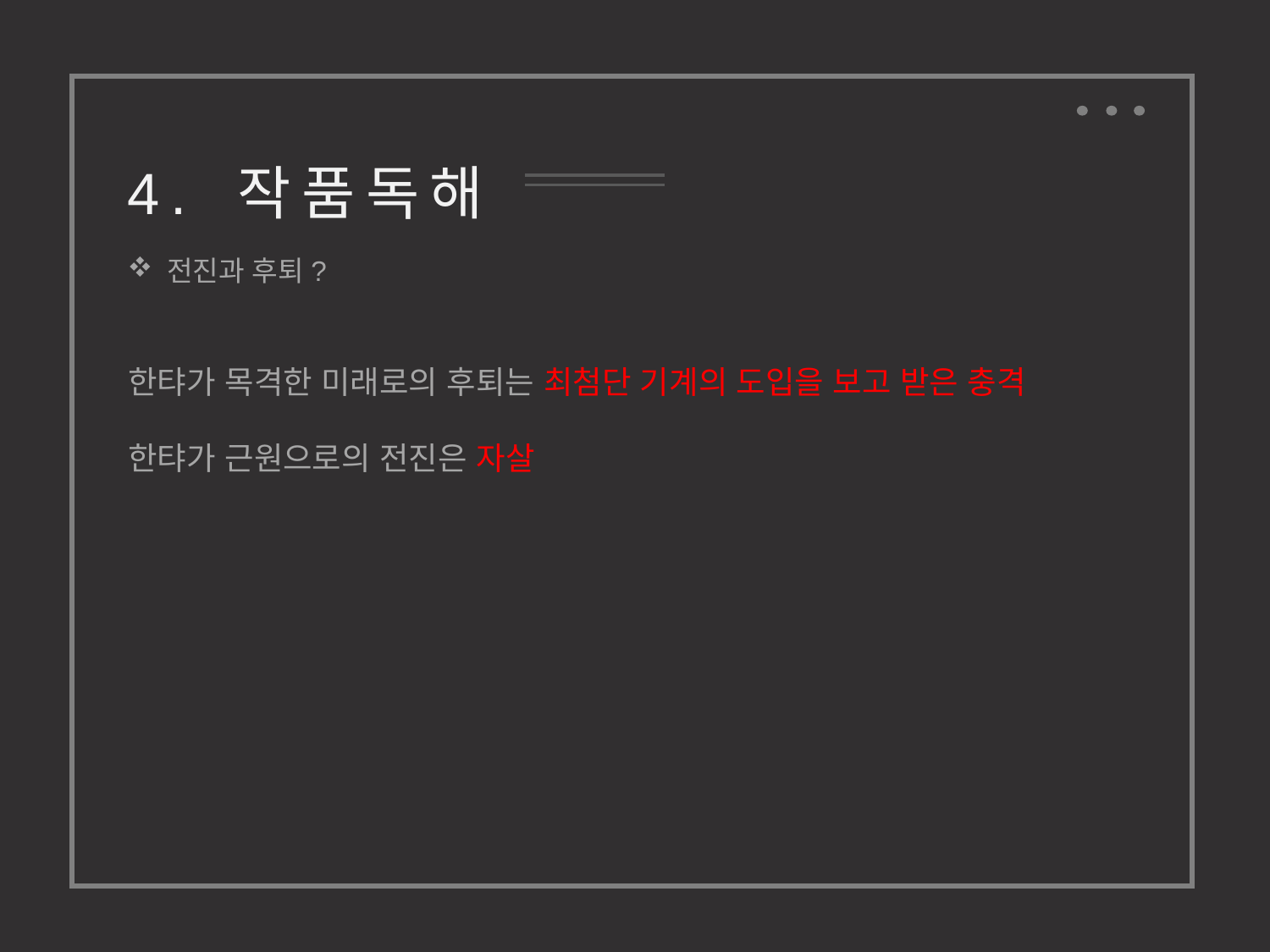

4. 작품독해
전진과 후퇴?
한탸가 목격한 미래로의 후퇴는 최첨단 기계의 도입을 보고 받은 충격

한탸가 근원으로의 전진은 자살